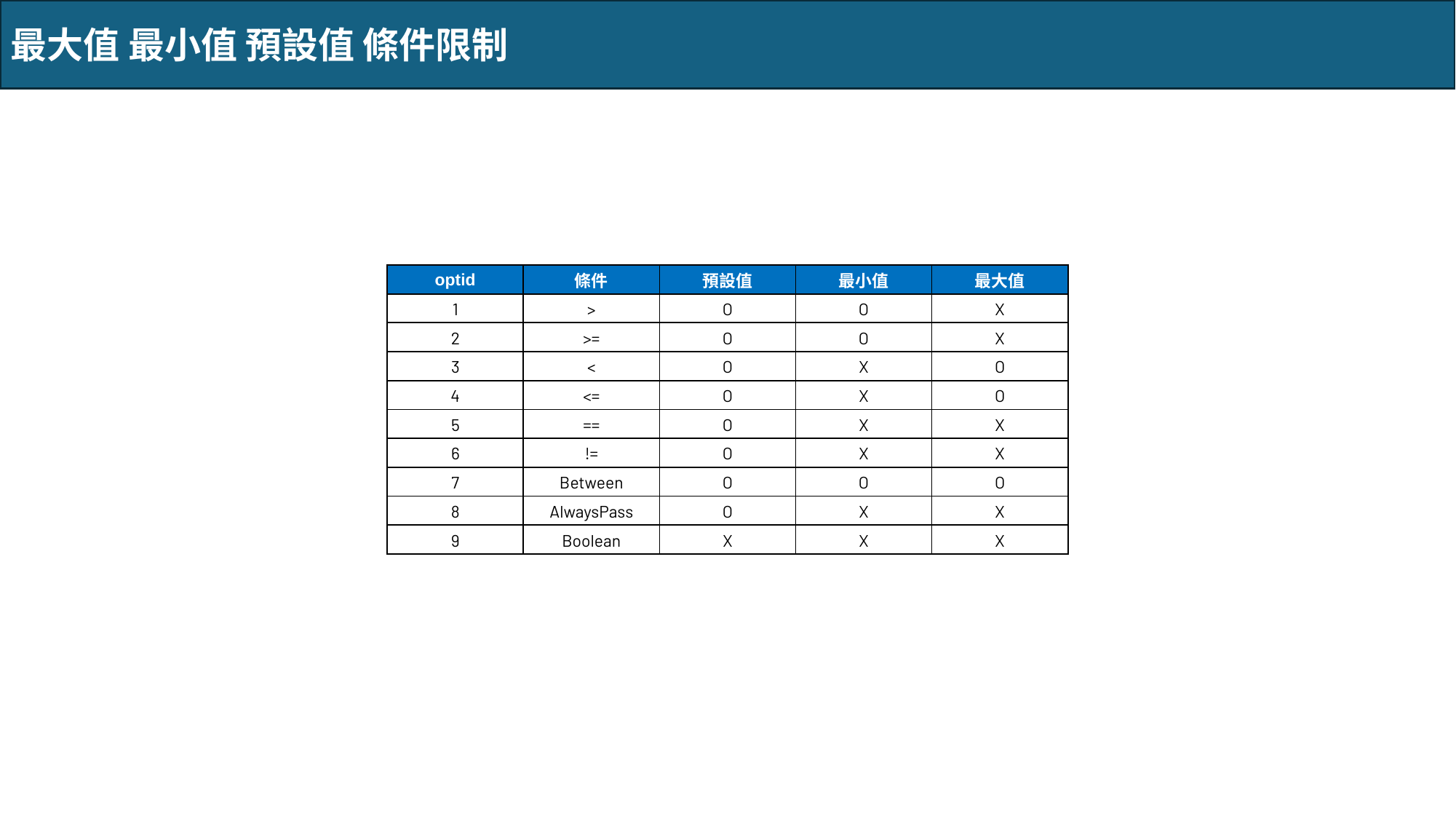

最大值 最小值 預設值 條件限制
| optid | 條件 | 預設值 | 最小值 | 最大值 |
| --- | --- | --- | --- | --- |
| 1 | > | O | O | X |
| 2 | >= | O | O | X |
| 3 | < | O | X | O |
| 4 | <= | O | X | O |
| 5 | == | O | X | X |
| 6 | != | O | X | X |
| 7 | Between | O | O | O |
| 8 | AlwaysPass | O | X | X |
| 9 | Boolean | X | X | X |